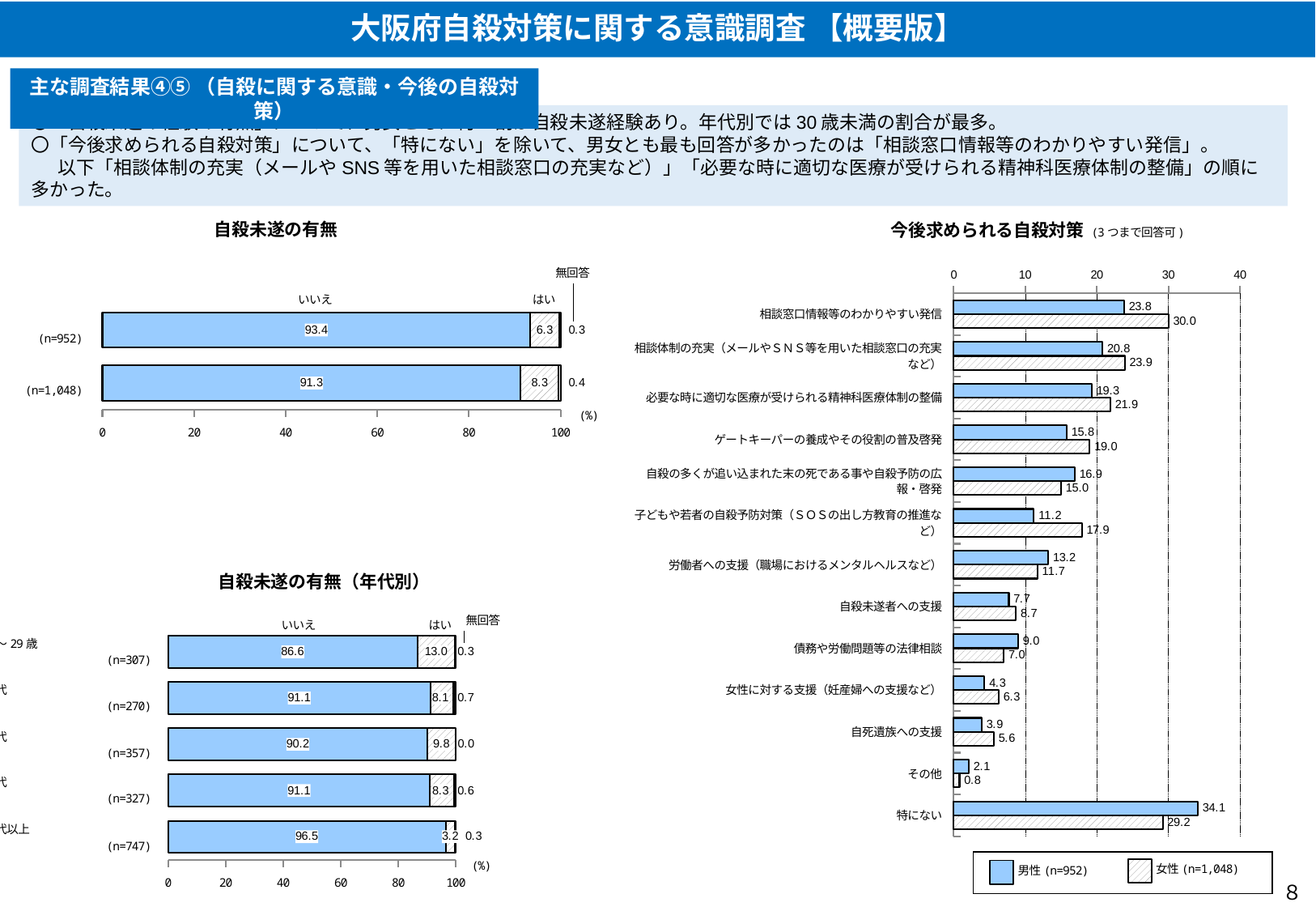

大阪府自殺対策に関する意識調査 【概要版】
主な調査結果④⑤ （自殺に関する意識・今後の自殺対策）
〇「自殺未遂の経験の有無」について、男女ともに約１割が自殺未遂経験あり。年代別では30歳未満の割合が最多。
〇「今後求められる自殺対策」について、「特にない」を除いて、男女とも最も回答が多かったのは「相談窓口情報等のわかりやすい発信」。
 　以下「相談体制の充実（メールやSNS等を用いた相談窓口の充実など）」「必要な時に適切な医療が受けられる精神科医療体制の整備」の順に多かった。

### Chart

| Category | いいえ | はい | 無回答 |
|---|---|---|---|
| 男性
(n=952) | 93.4 | 6.3 | 0.3 |
| 女性
(n=1,048) | 91.3 | 8.3 | 0.4 |
自殺未遂の有無
今後求められる自殺対策

### Chart

| Category | 男性
(n=952) | 女性
(n=1,048) |
|---|---|---|
| 相談窓口情報等のわかりやすい発信 | 23.8 | 30.0 |
| 相談体制の充実（メールやＳＮＳ等を用いた相談窓口の充実など） | 20.8 | 23.9 |
| 必要な時に適切な医療が受けられる精神科医療体制の整備 | 19.3 | 21.9 |
| ゲートキーパーの養成やその役割の普及啓発 | 15.8 | 19.0 |
| 自殺の多くが追い込まれた末の死である事や自殺予防の広報・啓発 | 16.9 | 15.0 |
| 子どもや若者の自殺予防対策（ＳＯＳの出し方教育の推進など） | 11.2 | 17.9 |
| 労働者への支援（職場におけるメンタルヘルスなど） | 13.2 | 11.7 |
| 自殺未遂者への支援 | 7.7 | 8.7 |
| 債務や労働問題等の法律相談 | 9.0 | 7.0 |
| 女性に対する支援（妊産婦への支援など） | 4.3 | 6.3 |
| 自死遺族への支援 | 3.9 | 5.6 |
| その他 | 2.1 | 0.8 |
| 特にない | 34.1 | 29.2 |

### Chart

| Category | いいえ | はい | 無回答 |
|---|---|---|---|
| 18～29歳
(n=307) | 86.6 | 13.0 | 0.3 |
| 30代
(n=270) | 91.1 | 8.1 | 0.7 |
| 40代
(n=357) | 90.2 | 9.8 | 0.0 |
| 50代
(n=327) | 91.1 | 8.3 | 0.6 |
| 60代以上
(n=747) | 96.5 | 3.2 | 0.3 |
８